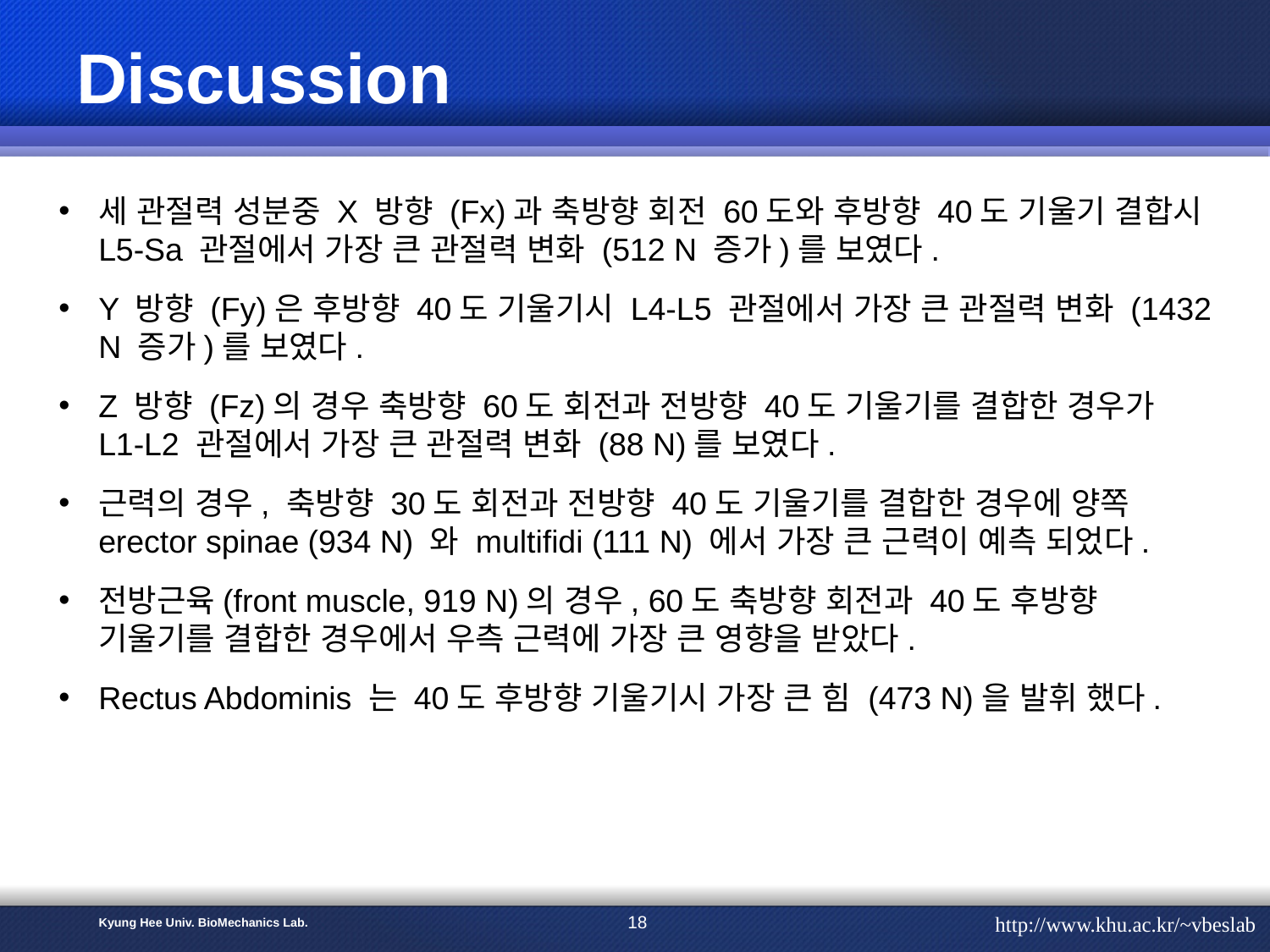

# Discussion
세 관절력 성분중 X 방향 (Fx)과 축방향 회전 60도와 후방향 40도 기울기 결합시 L5-Sa 관절에서 가장 큰 관절력 변화 (512 N 증가)를 보였다.
Y 방향 (Fy)은 후방향 40도 기울기시 L4-L5 관절에서 가장 큰 관절력 변화 (1432 N 증가)를 보였다.
Z 방향 (Fz)의 경우 축방향 60도 회전과 전방향 40도 기울기를 결합한 경우가 L1-L2 관절에서 가장 큰 관절력 변화 (88 N)를 보였다.
근력의 경우, 축방향 30도 회전과 전방향 40도 기울기를 결합한 경우에 양쪽 erector spinae (934 N) 와 multifidi (111 N) 에서 가장 큰 근력이 예측 되었다.
전방근육(front muscle, 919 N)의 경우, 60도 축방향 회전과 40도 후방향 기울기를 결합한 경우에서 우측 근력에 가장 큰 영향을 받았다.
Rectus Abdominis 는 40도 후방향 기울기시 가장 큰 힘 (473 N)을 발휘 했다.